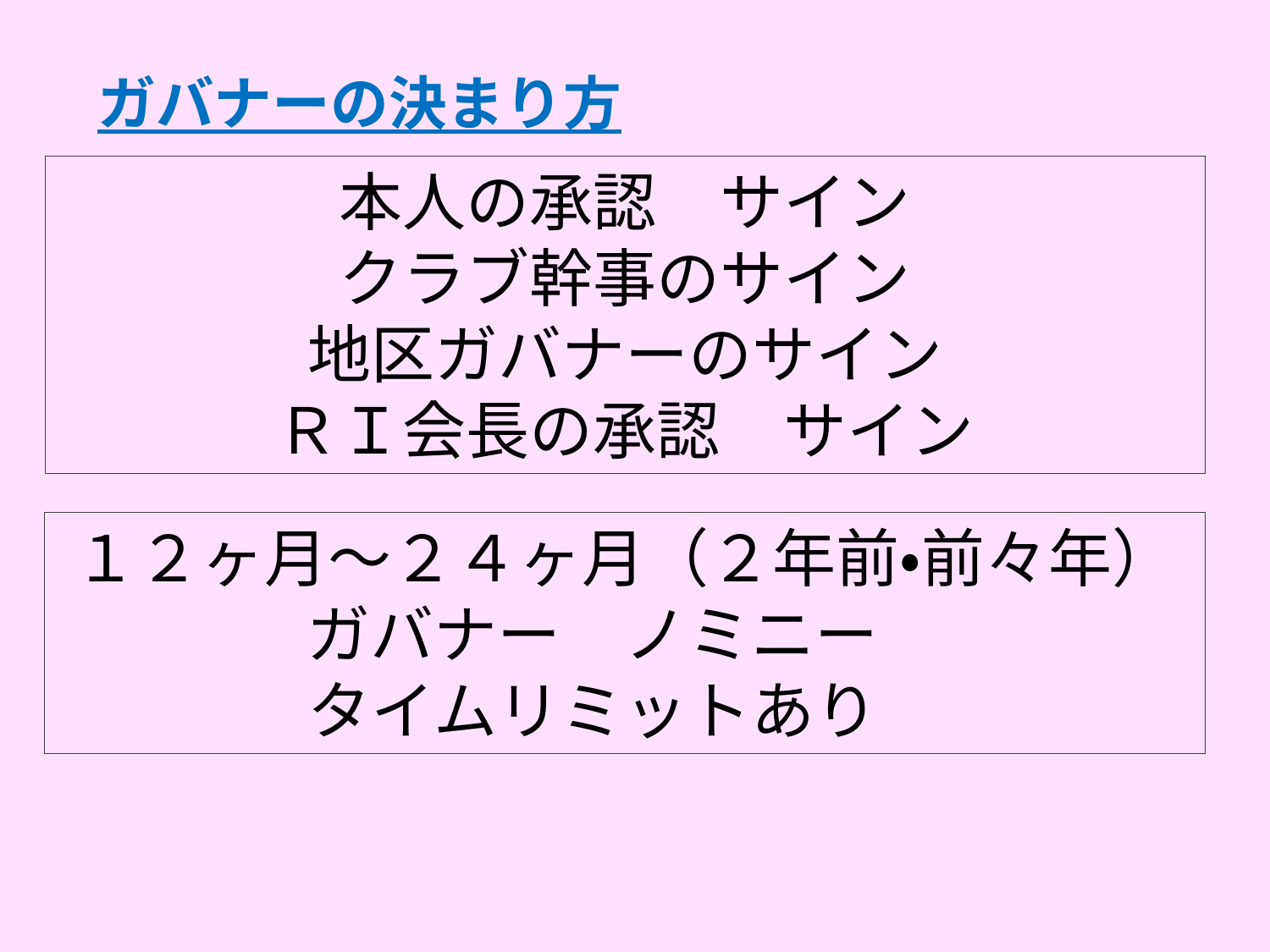

# ガバナーの決まり方
本人の承認　サイン
クラブ幹事のサイン
地区ガバナーのサイン
ＲＩ会長の承認　サイン
１２ヶ月～２４ヶ月（２年前・前々年）
ガバナー　ノミニー
タイムリミットあり